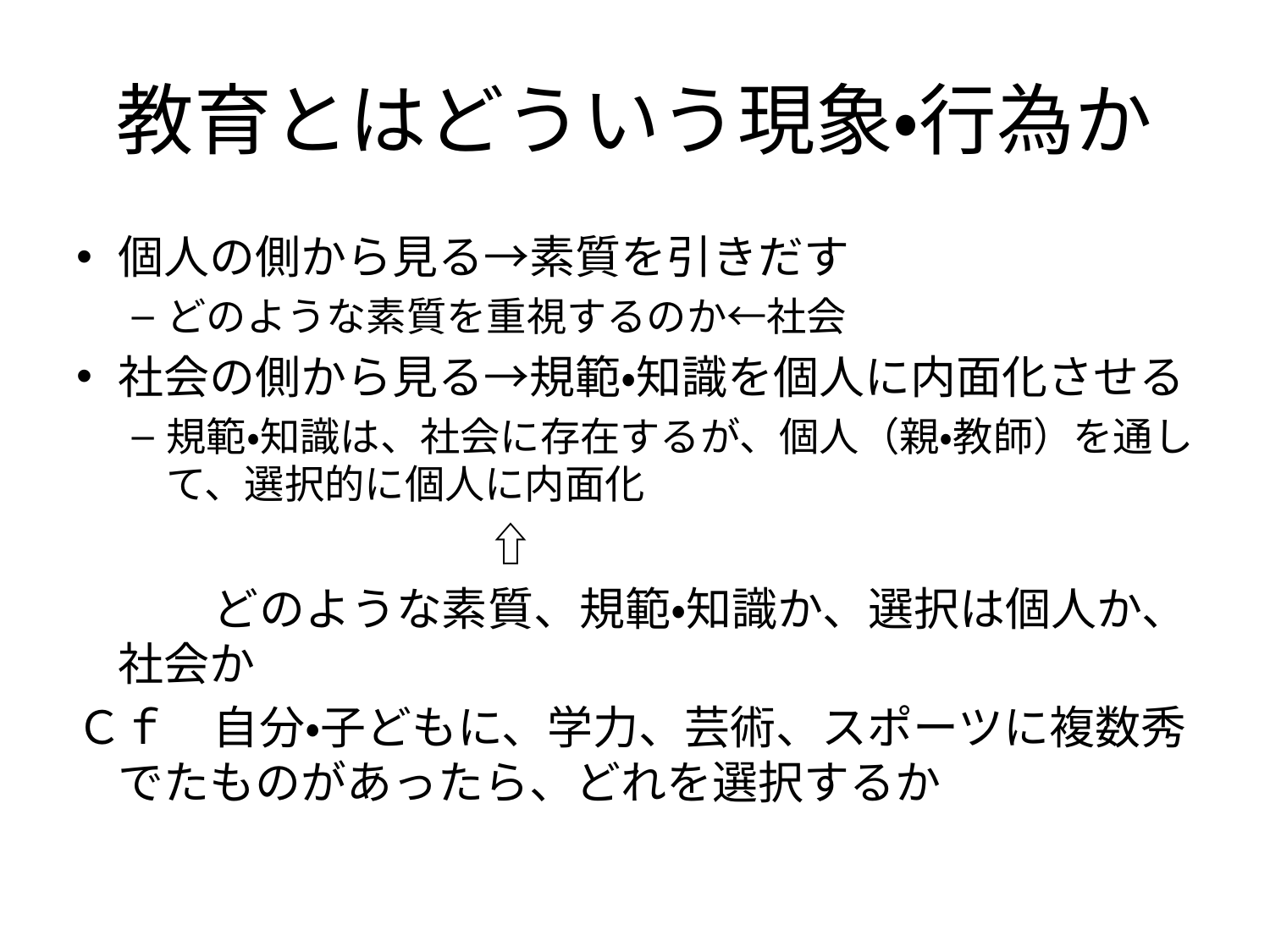

# 教育とはどういう現象・行為か
個人の側から見る→素質を引きだす
どのような素質を重視するのか←社会
社会の側から見る→規範・知識を個人に内面化させる
規範・知識は、社会に存在するが、個人（親・教師）を通して、選択的に個人に内面化
　　　　　　　　　⇧
　　　どのような素質、規範・知識か、選択は個人か、社会か
Ｃｆ　自分・子どもに、学力、芸術、スポーツに複数秀でたものがあったら、どれを選択するか